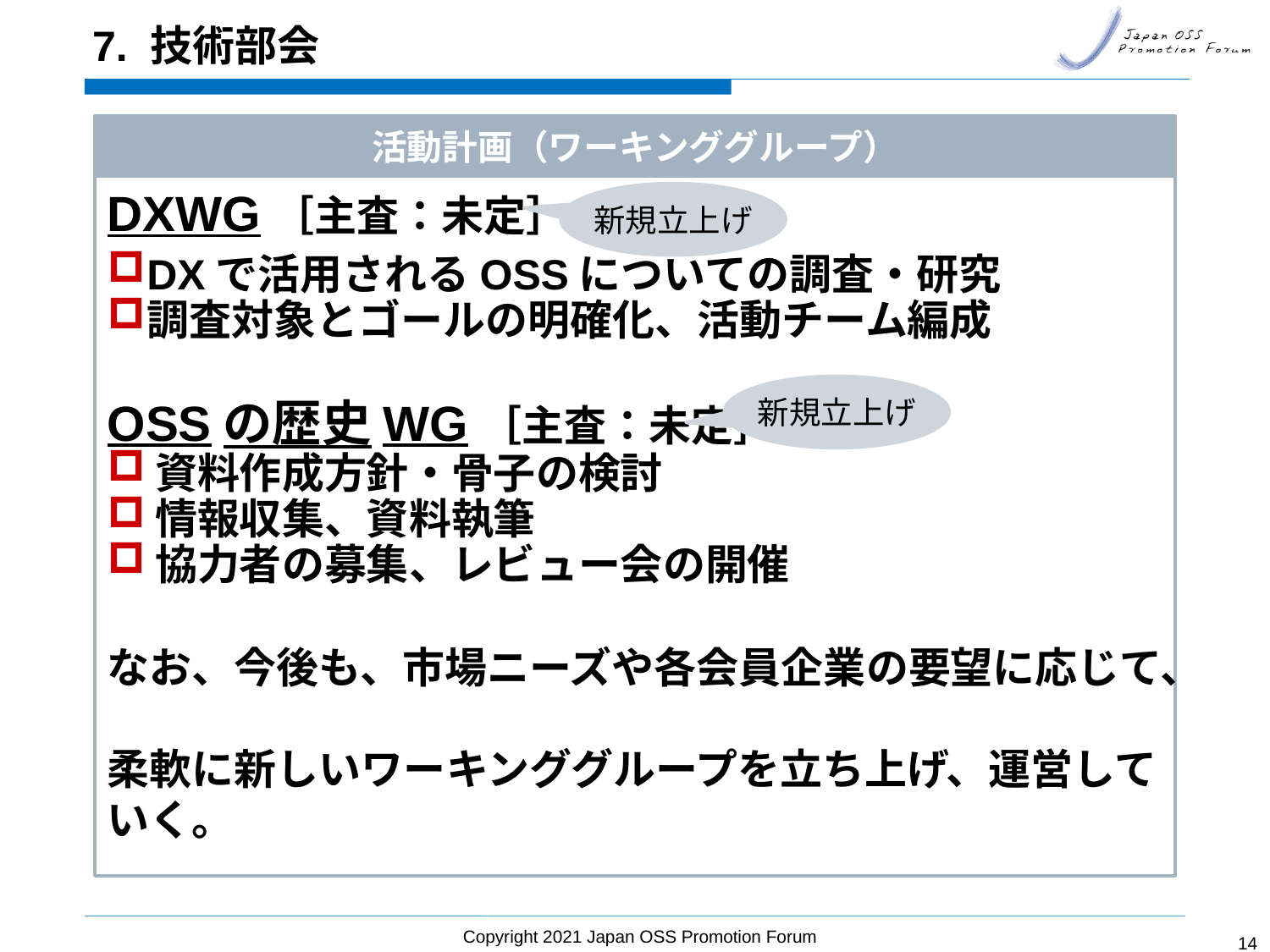

# 7. 技術部会
活動計画（ワーキンググループ）
DXWG［主査：未定］
DXで活用されるOSSについての調査・研究
調査対象とゴールの明確化、活動チーム編成

OSSの歴史WG［主査：未定］
資料作成方針・骨子の検討
情報収集、資料執筆
協力者の募集、レビュー会の開催

なお、今後も、市場ニーズや各会員企業の要望に応じて、
柔軟に新しいワーキンググループを立ち上げ、運営していく。
新規立上げ
新規立上げ
Copyright 2021 Japan OSS Promotion Forum
14